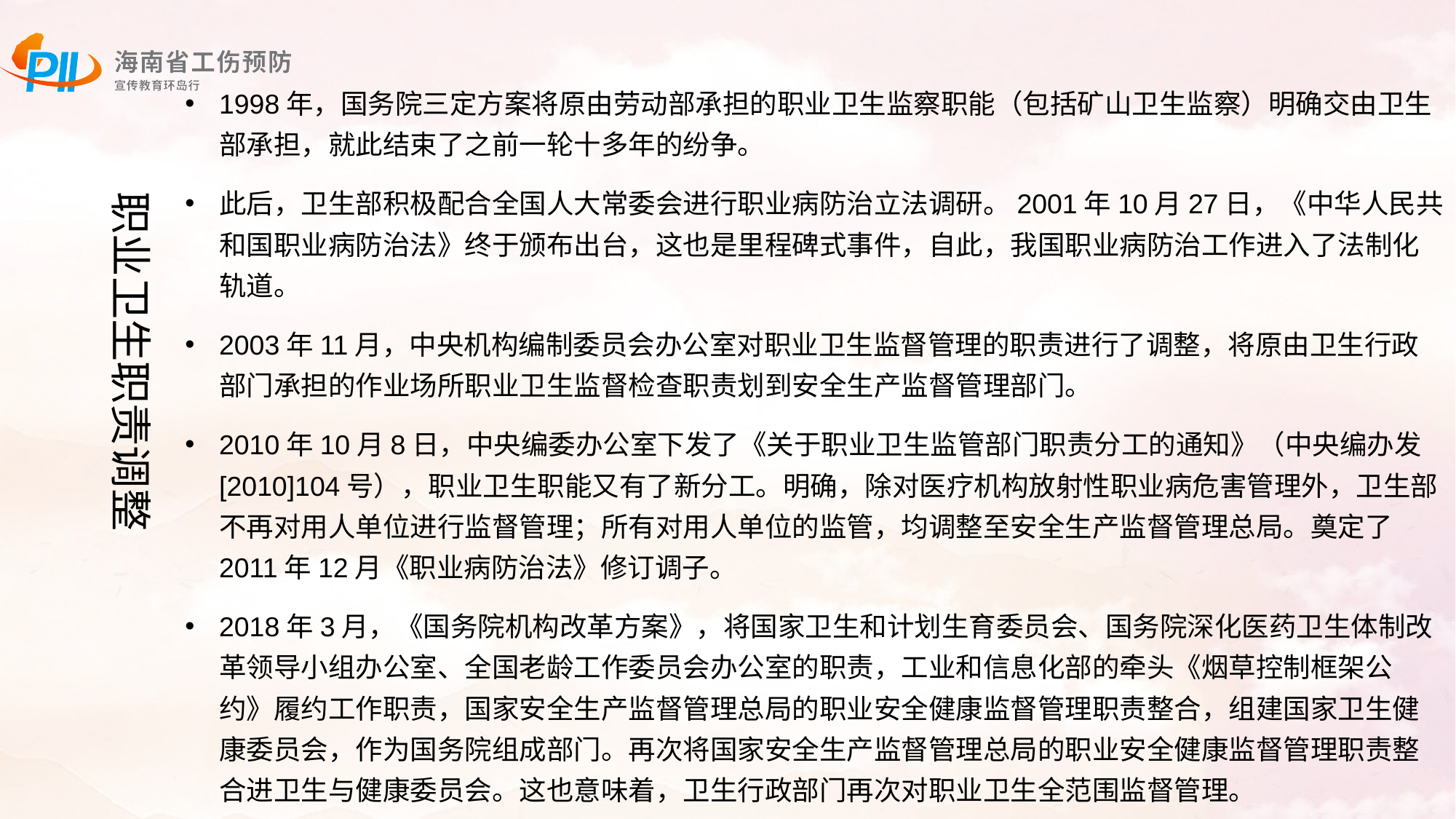

1998年，国务院三定方案将原由劳动部承担的职业卫生监察职能（包括矿山卫生监察）明确交由卫生部承担，就此结束了之前一轮十多年的纷争。
此后，卫生部积极配合全国人大常委会进行职业病防治立法调研。2001年10月27日，《中华人民共和国职业病防治法》终于颁布出台，这也是里程碑式事件，自此，我国职业病防治工作进入了法制化轨道。
2003年11月，中央机构编制委员会办公室对职业卫生监督管理的职责进行了调整，将原由卫生行政部门承担的作业场所职业卫生监督检查职责划到安全生产监督管理部门。
2010年10月8日，中央编委办公室下发了《关于职业卫生监管部门职责分工的通知》（中央编办发[2010]104号），职业卫生职能又有了新分工。明确，除对医疗机构放射性职业病危害管理外，卫生部不再对用人单位进行监督管理；所有对用人单位的监管，均调整至安全生产监督管理总局。奠定了2011年12月《职业病防治法》修订调子。
2018年3月，《国务院机构改革方案》，将国家卫生和计划生育委员会、国务院深化医药卫生体制改革领导小组办公室、全国老龄工作委员会办公室的职责，工业和信息化部的牵头《烟草控制框架公约》履约工作职责，国家安全生产监督管理总局的职业安全健康监督管理职责整合，组建国家卫生健康委员会，作为国务院组成部门。再次将国家安全生产监督管理总局的职业安全健康监督管理职责整合进卫生与健康委员会。这也意味着，卫生行政部门再次对职业卫生全范围监督管理。
职业卫生职责调整